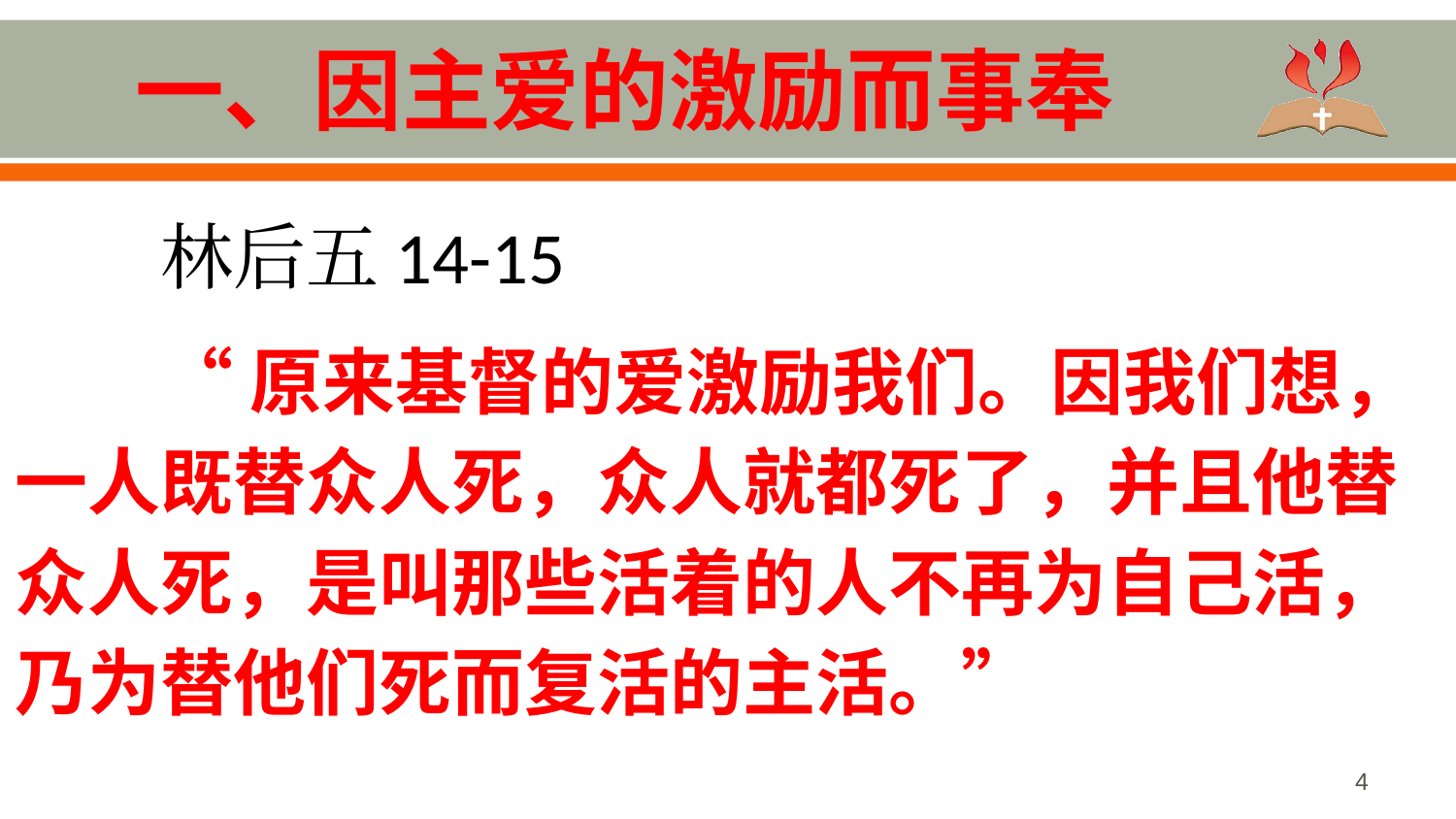

# 一、因主爱的激励而事奉
林后五14-15
“原来基督的爱激励我们。因我们想，一人既替众人死，众人就都死了，并且他替众人死，是叫那些活着的人不再为自己活，乃为替他们死而复活的主活。”
4